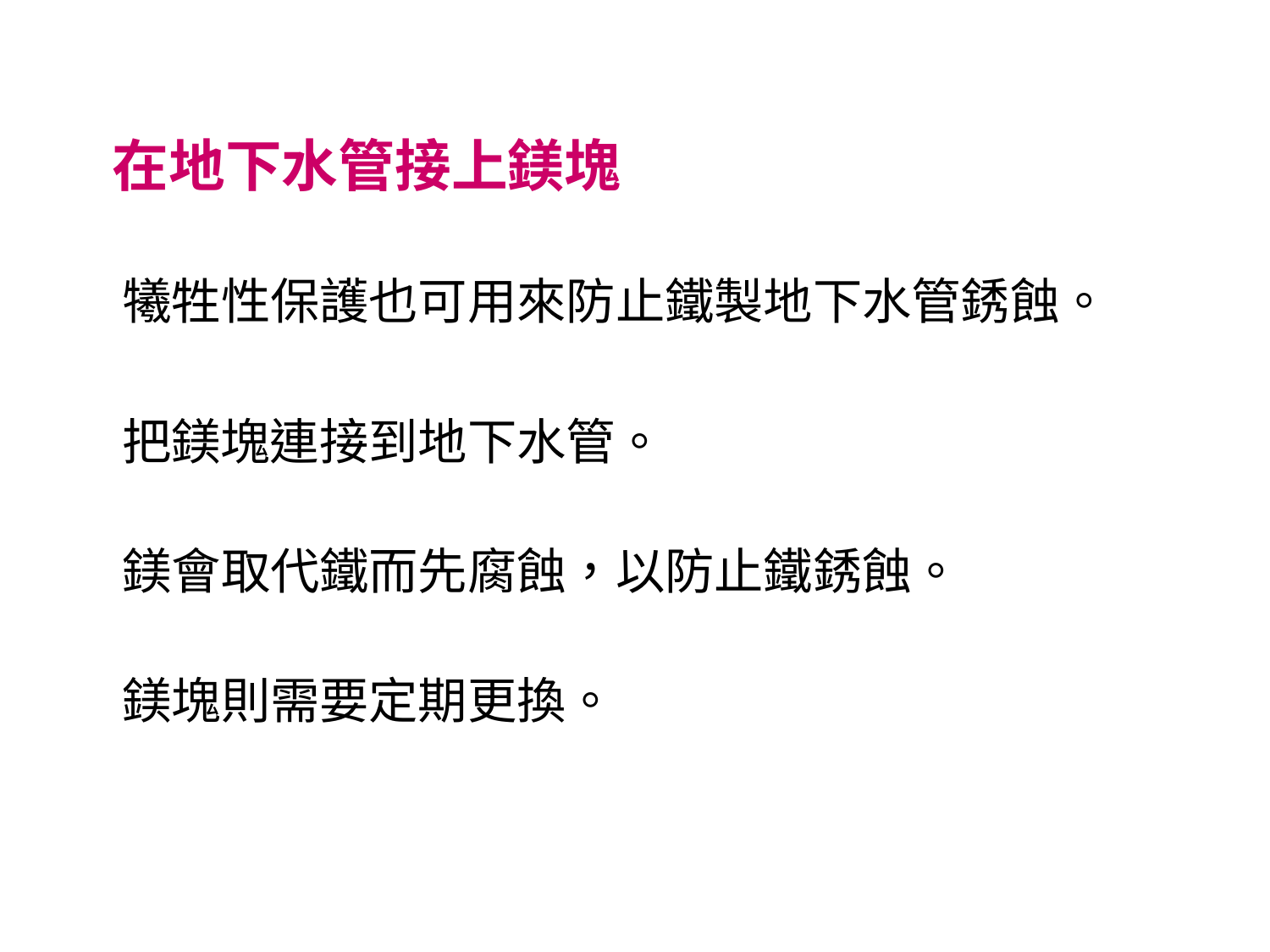

在地下水管接上鎂塊
犧牲性保護也可用來防止鐵製地下水管銹蝕。
把鎂塊連接到地下水管。
鎂會取代鐵而先腐蝕，以防止鐵銹蝕。
鎂塊則需要定期更換。